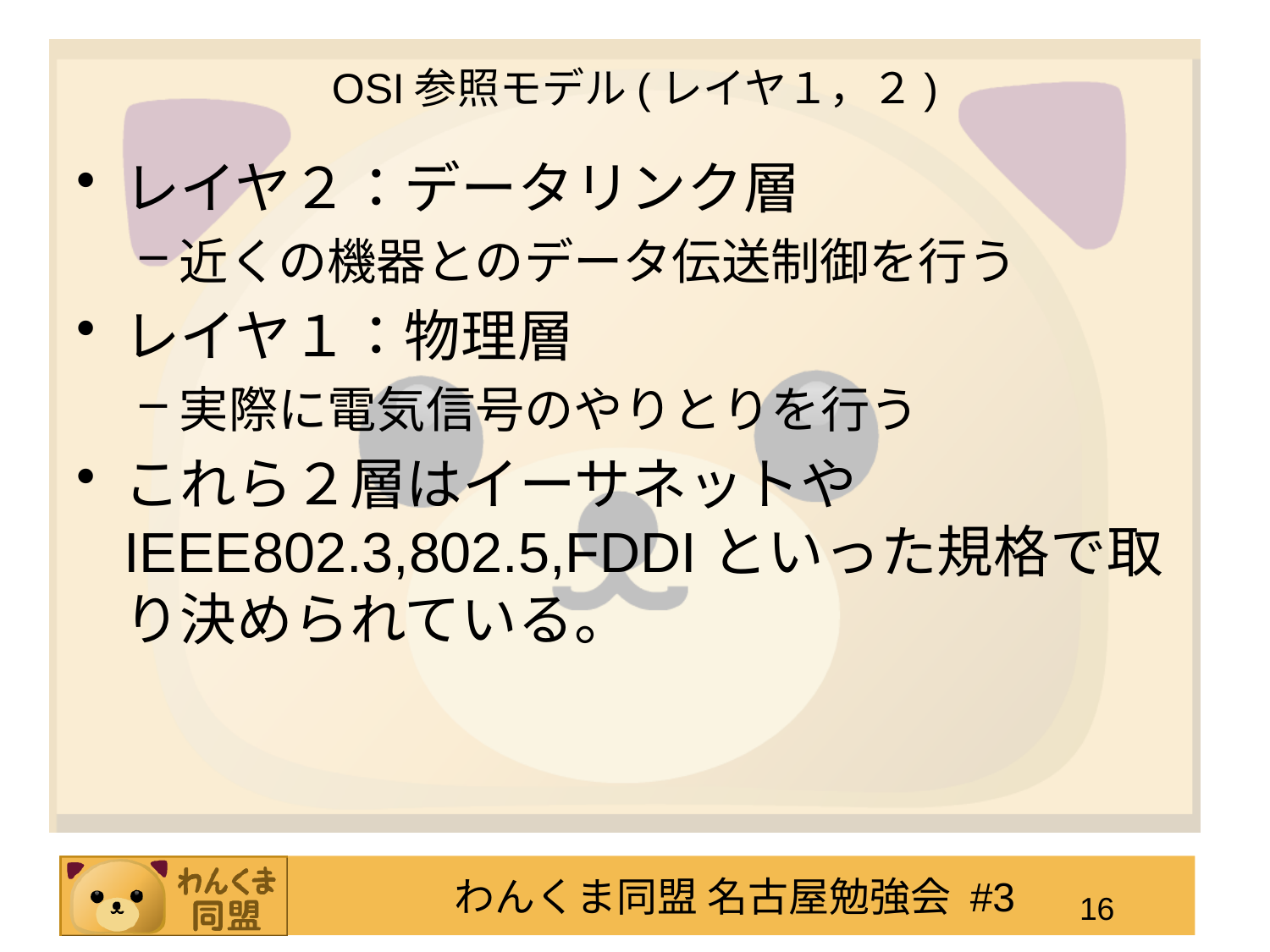

# OSI参照モデル(レイヤ１，２)
レイヤ２：データリンク層
近くの機器とのデータ伝送制御を行う
レイヤ１：物理層
実際に電気信号のやりとりを行う
これら２層はイーサネットやIEEE802.3,802.5,FDDIといった規格で取り決められている。